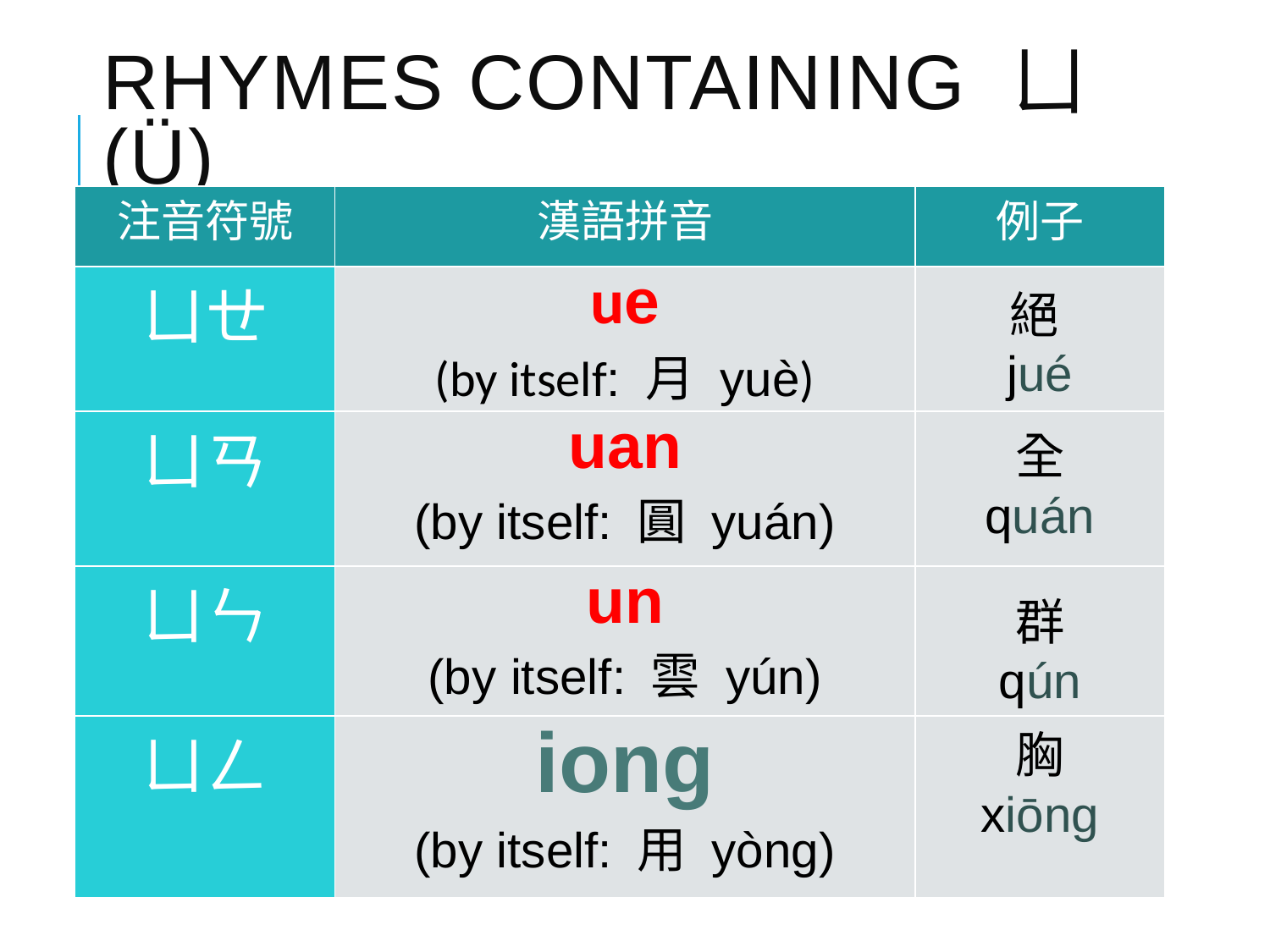

# Rhymes Containing ㄩ (ü)
| 注音符號 | 漢語拼音 | 例子 |
| --- | --- | --- |
| ㄩㄝ | ue (by itself: 月 yuè) | 絕 jué |
| ㄩㄢ | uan (by itself: 圓 yuán) | 全 quán |
| ㄩㄣ | un (by itself: 雲 yún) | 群 qún |
| --- | --- | --- |
| ㄩㄥ | iong (by itself: 用 yòng) | 胸 xiōng |
| --- | --- | --- |